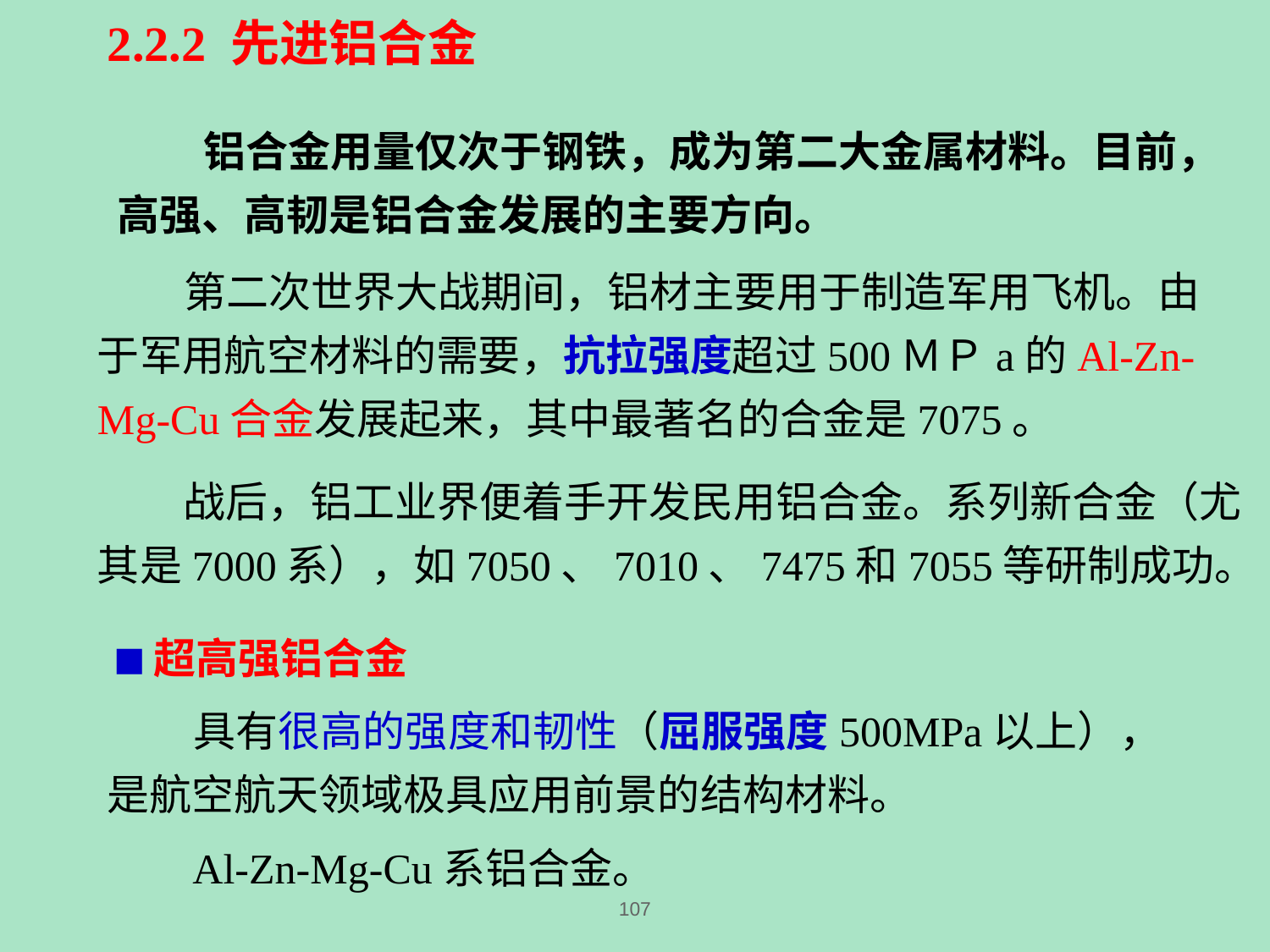

2.2.2 先进铝合金
        铝合金用量仅次于钢铁，成为第二大金属材料。目前，高强、高韧是铝合金发展的主要方向。
        第二次世界大战期间，铝材主要用于制造军用飞机。由于军用航空材料的需要，抗拉强度超过500ＭＰa的Al-Zn-Mg-Cu合金发展起来，其中最著名的合金是7075。
        战后，铝工业界便着手开发民用铝合金。系列新合金（尤其是7000系），如7050、7010、7475和7055等研制成功。
■超高强铝合金
        具有很高的强度和韧性（屈服强度500MPa以上），是航空航天领域极具应用前景的结构材料。
Al-Zn-Mg-Cu系铝合金。
107